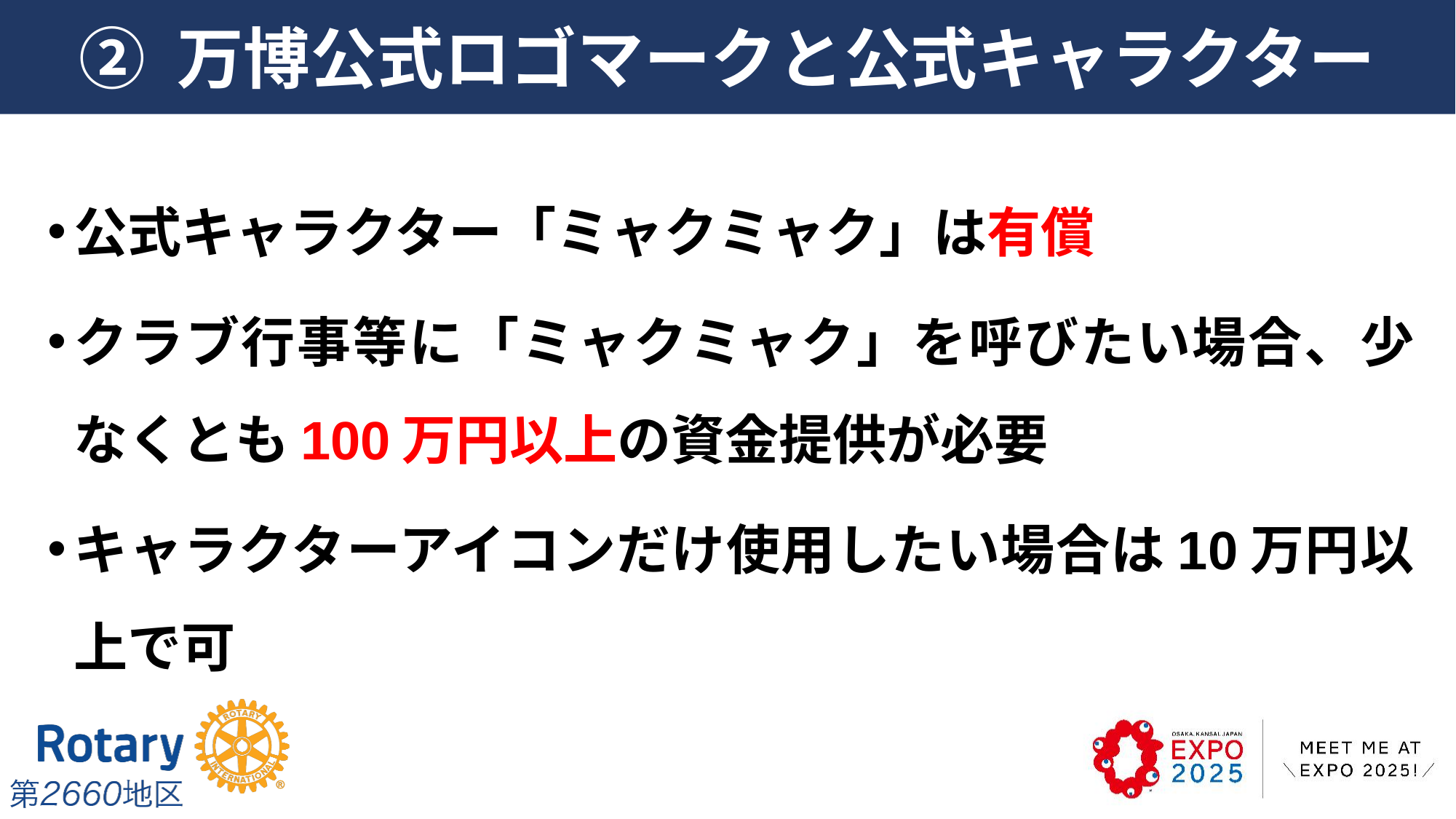

# ② 万博公式ロゴマークと公式キャラクター
公式キャラクター「ミャクミャク」は有償
クラブ行事等に「ミャクミャク」を呼びたい場合、少なくとも100万円以上の資金提供が必要
キャラクターアイコンだけ使用したい場合は10万円以上で可